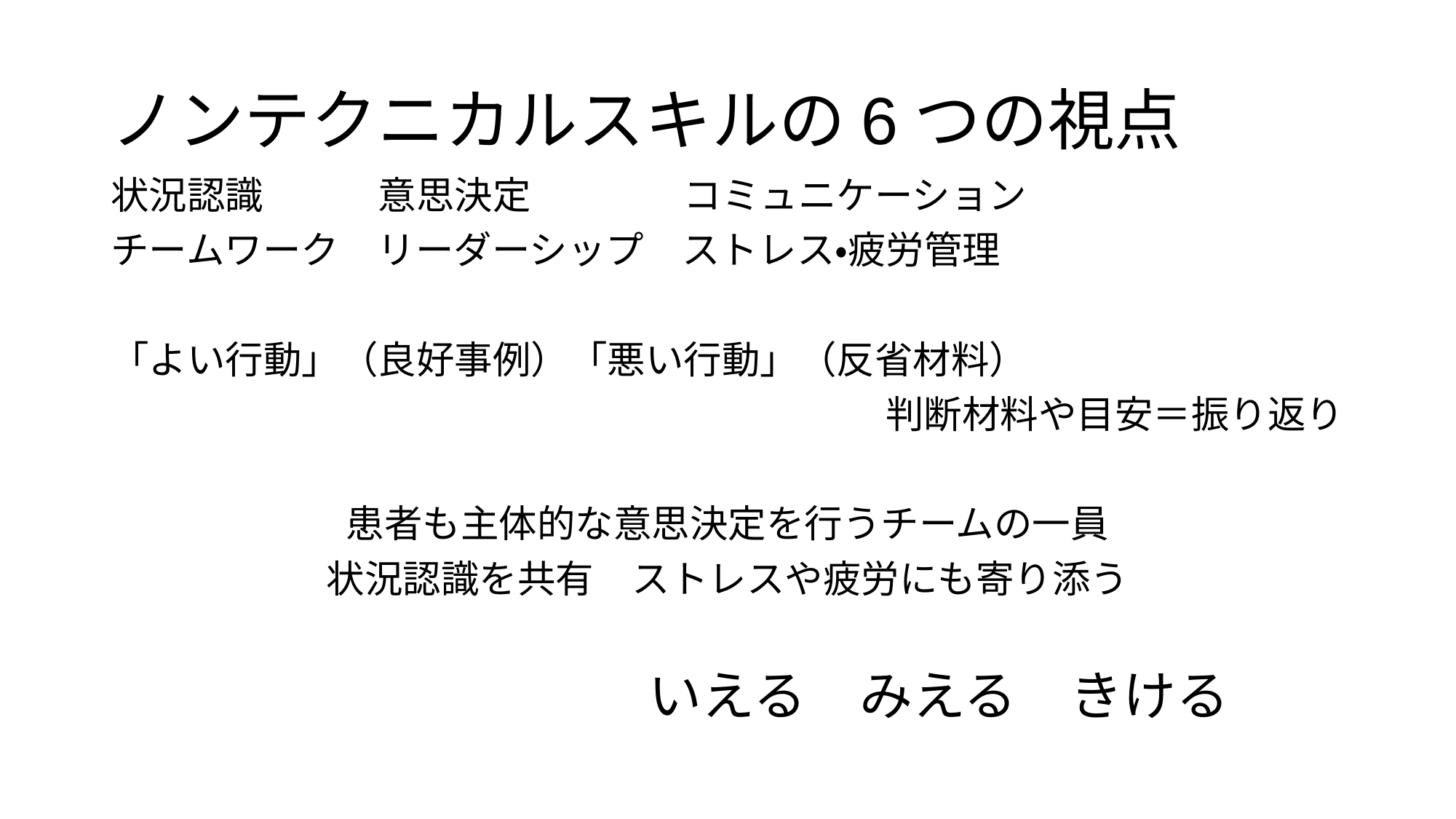

# ノンテクニカルスキルの6つの視点
状況認識　　　意思決定　　　　コミュニケーション
チームワーク　リーダーシップ　ストレス・疲労管理

「よい行動」（良好事例）「悪い行動」（反省材料）
判断材料や目安＝振り返り

患者も主体的な意思決定を行うチームの一員
状況認識を共有　ストレスや疲労にも寄り添う

いえる　みえる　きける